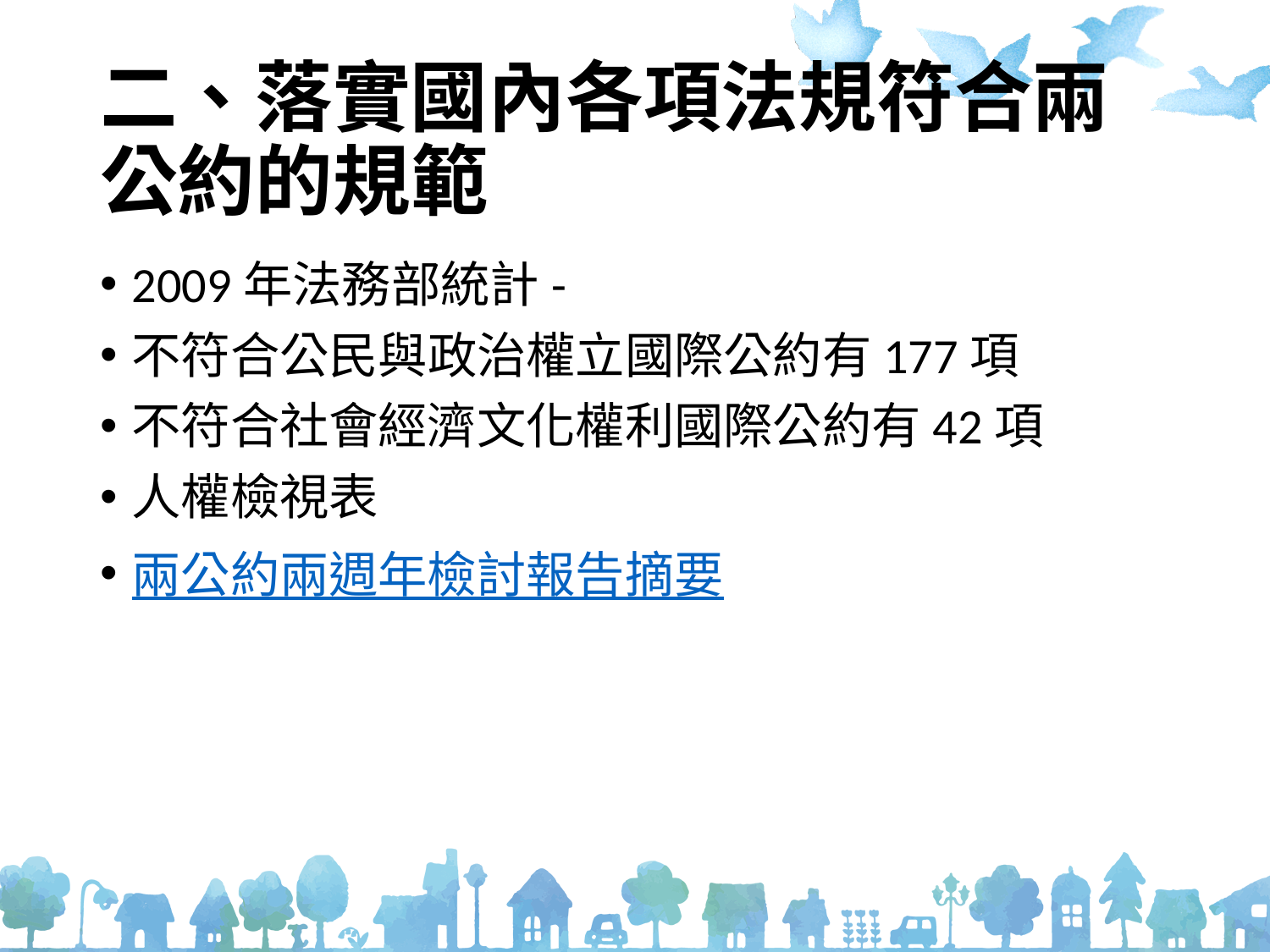

# 二、落實國內各項法規符合兩公約的規範
2009年法務部統計-
不符合公民與政治權立國際公約有177項
不符合社會經濟文化權利國際公約有42項
人權檢視表
兩公約兩週年檢討報告摘要